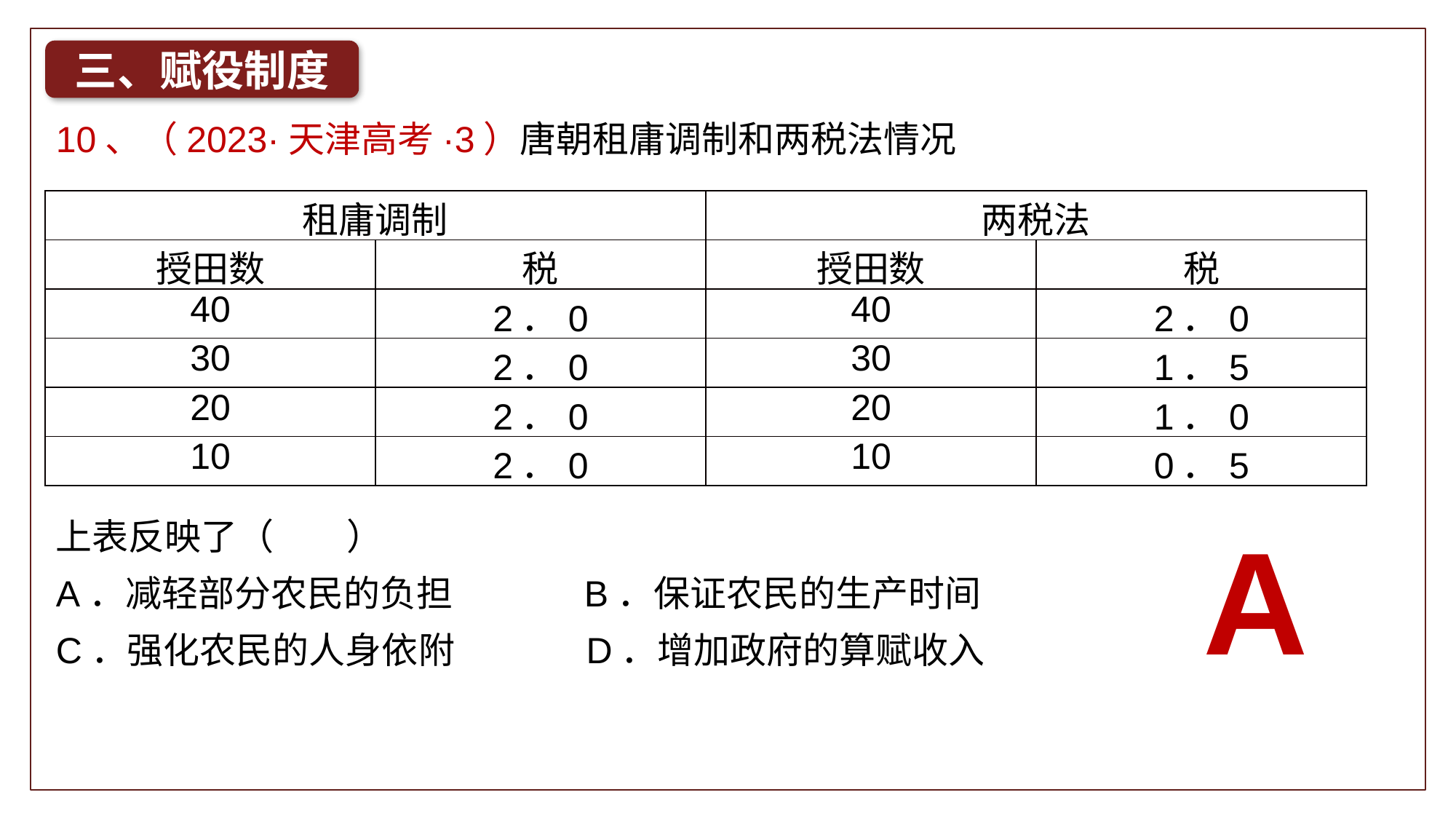

三、赋役制度
10、（2023·天津高考·3）唐朝租庸调制和两税法情况

上表反映了（　　）
A．减轻部分农民的负担               B．保证农民的生产时间
C．强化农民的人身依附               D．增加政府的算赋收入
| 租庸调制 |  | 两税法 |  |
| --- | --- | --- | --- |
| 授田数 | 税 | 授田数 | 税 |
| 40 | 2．0 | 40 | 2．0 |
| 30 | 2．0 | 30 | 1．5 |
| 20 | 2．0 | 20 | 1．0 |
| 10 | 2．0 | 10 | 0．5 |
A